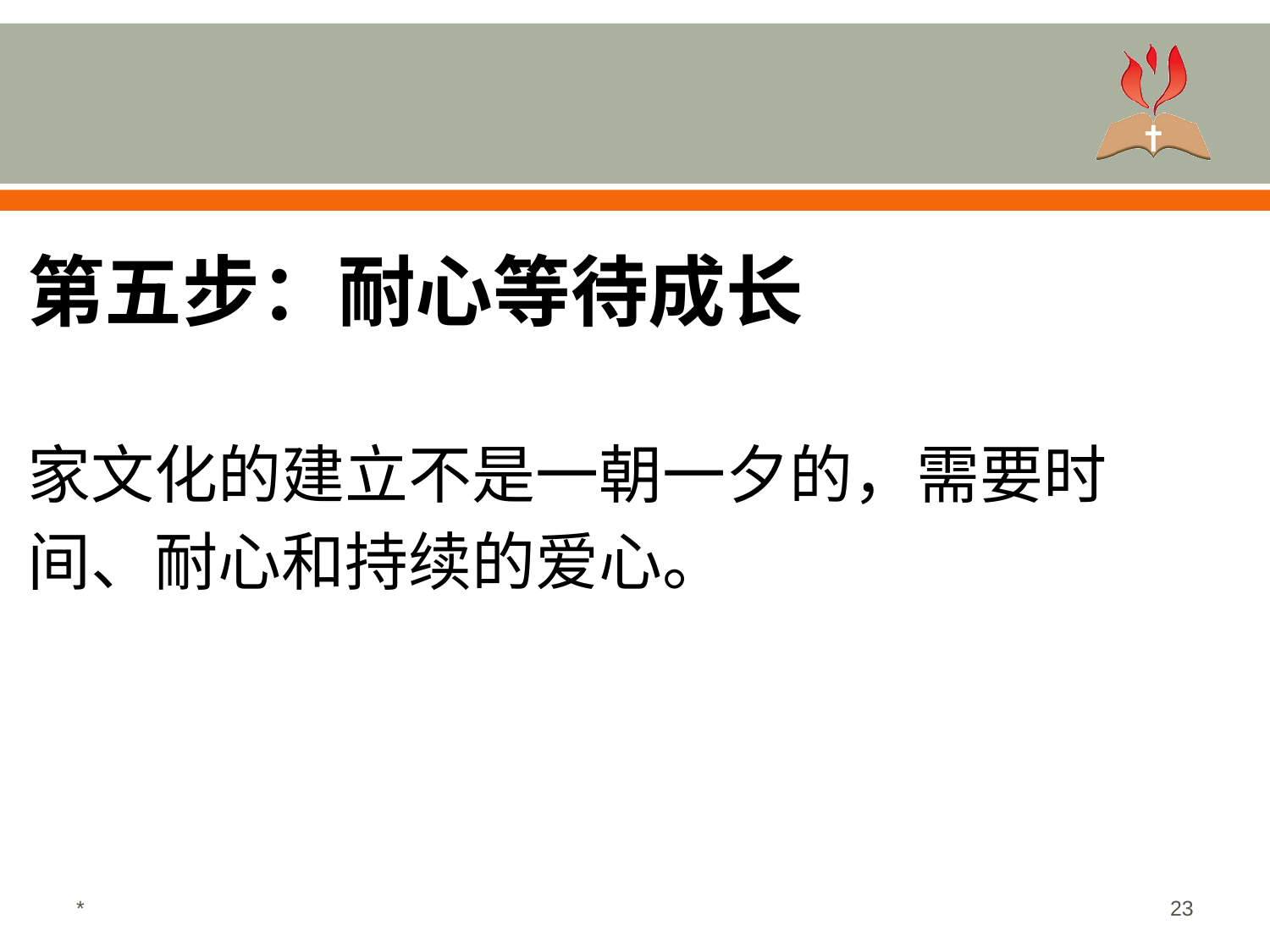

#
第五步：耐心等待成长

家文化的建立不是一朝一夕的，需要时间、耐心和持续的爱心。

*
23